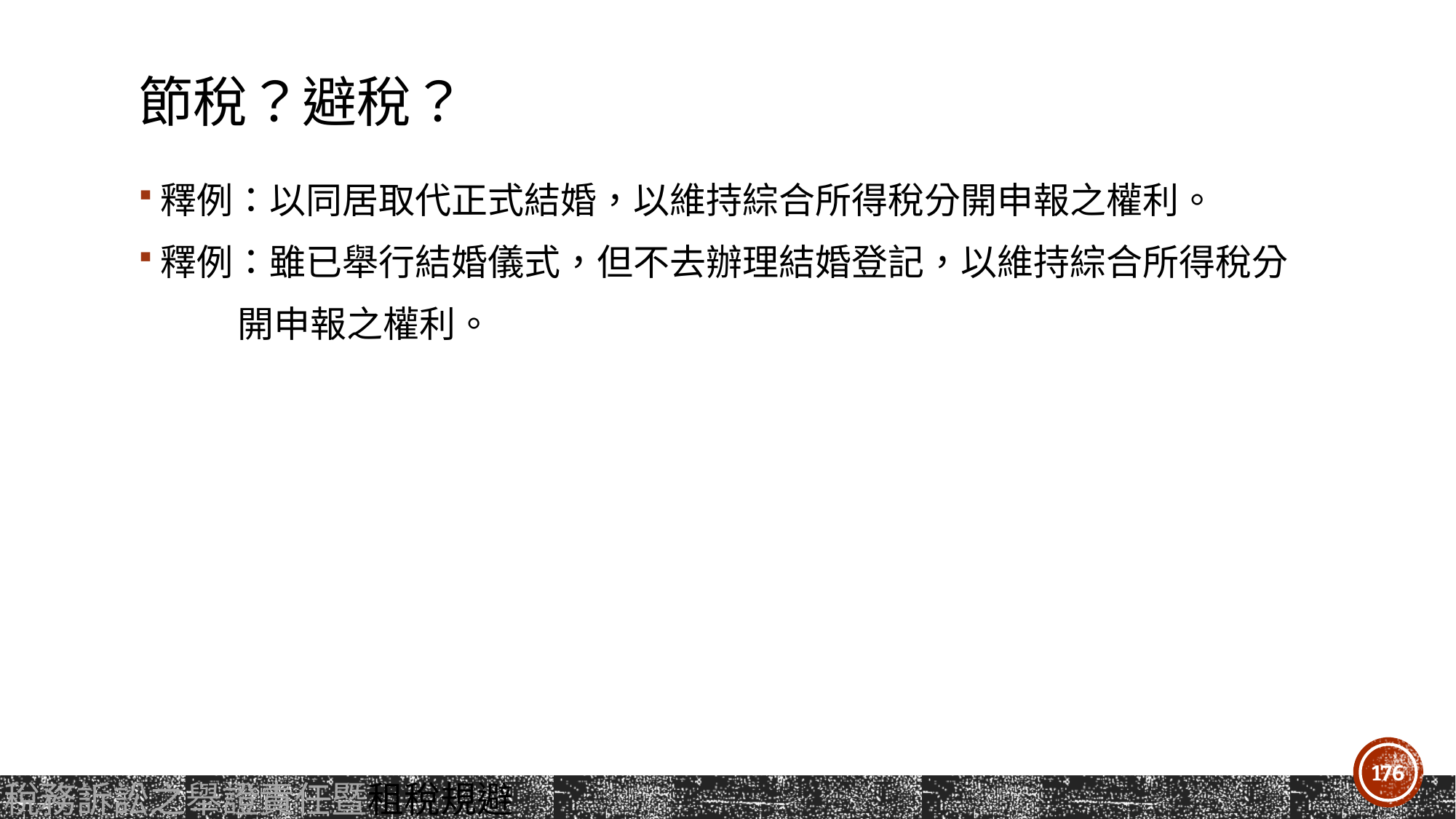

# 節稅？避稅？
釋例：以同居取代正式結婚，以維持綜合所得稅分開申報之權利。
釋例：雖已舉行結婚儀式，但不去辦理結婚登記，以維持綜合所得稅分
           開申報之權利。
176